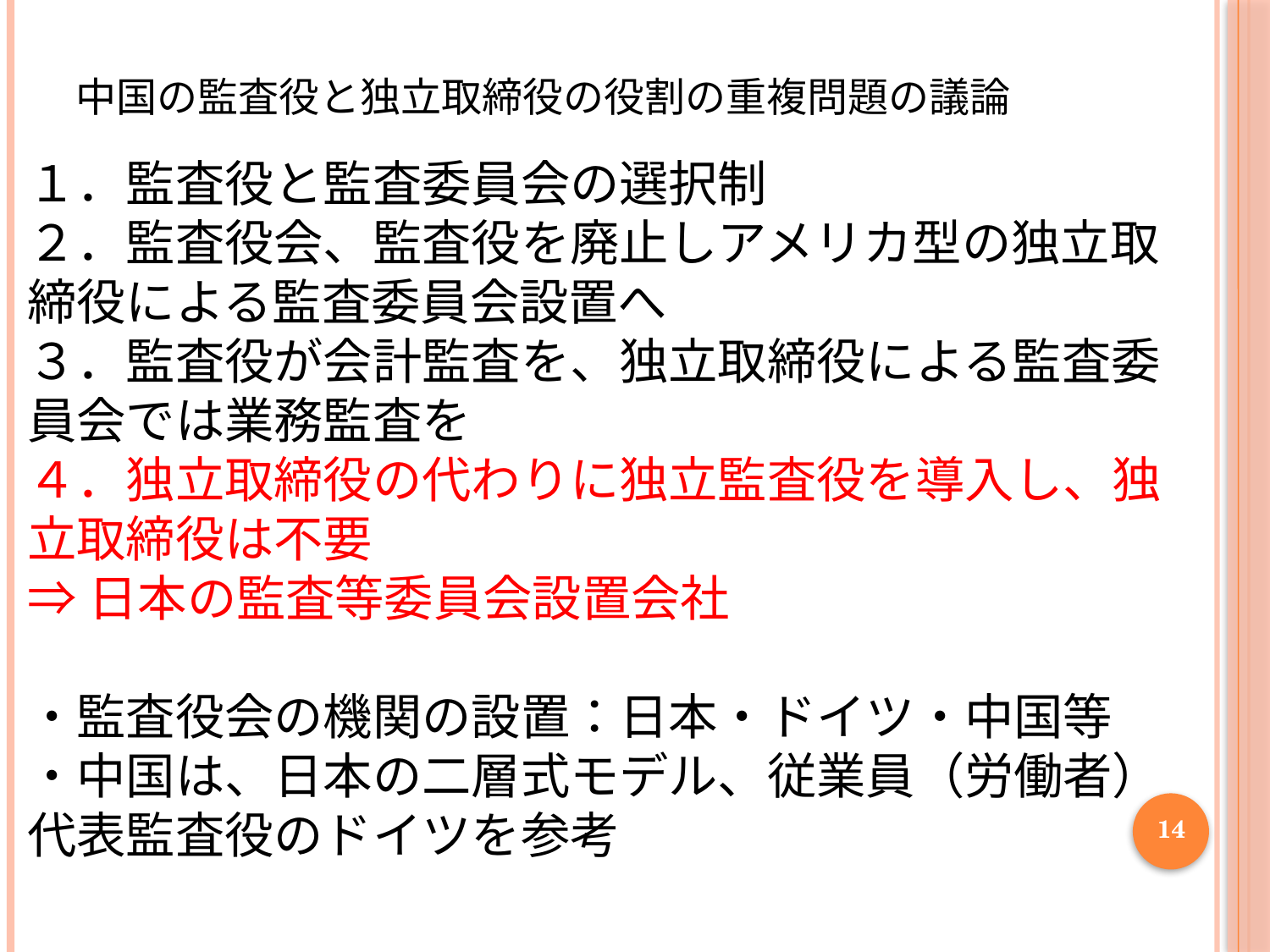

# 中国の監査役と独立取締役の役割の重複問題の議論
１．監査役と監査委員会の選択制
２．監査役会、監査役を廃止しアメリカ型の独立取締役による監査委員会設置へ
３．監査役が会計監査を、独立取締役による監査委員会では業務監査を
４．独立取締役の代わりに独立監査役を導入し、独立取締役は不要
⇒日本の監査等委員会設置会社

・監査役会の機関の設置：日本・ドイツ・中国等
・中国は、日本の二層式モデル、従業員（労働者）代表監査役のドイツを参考

14